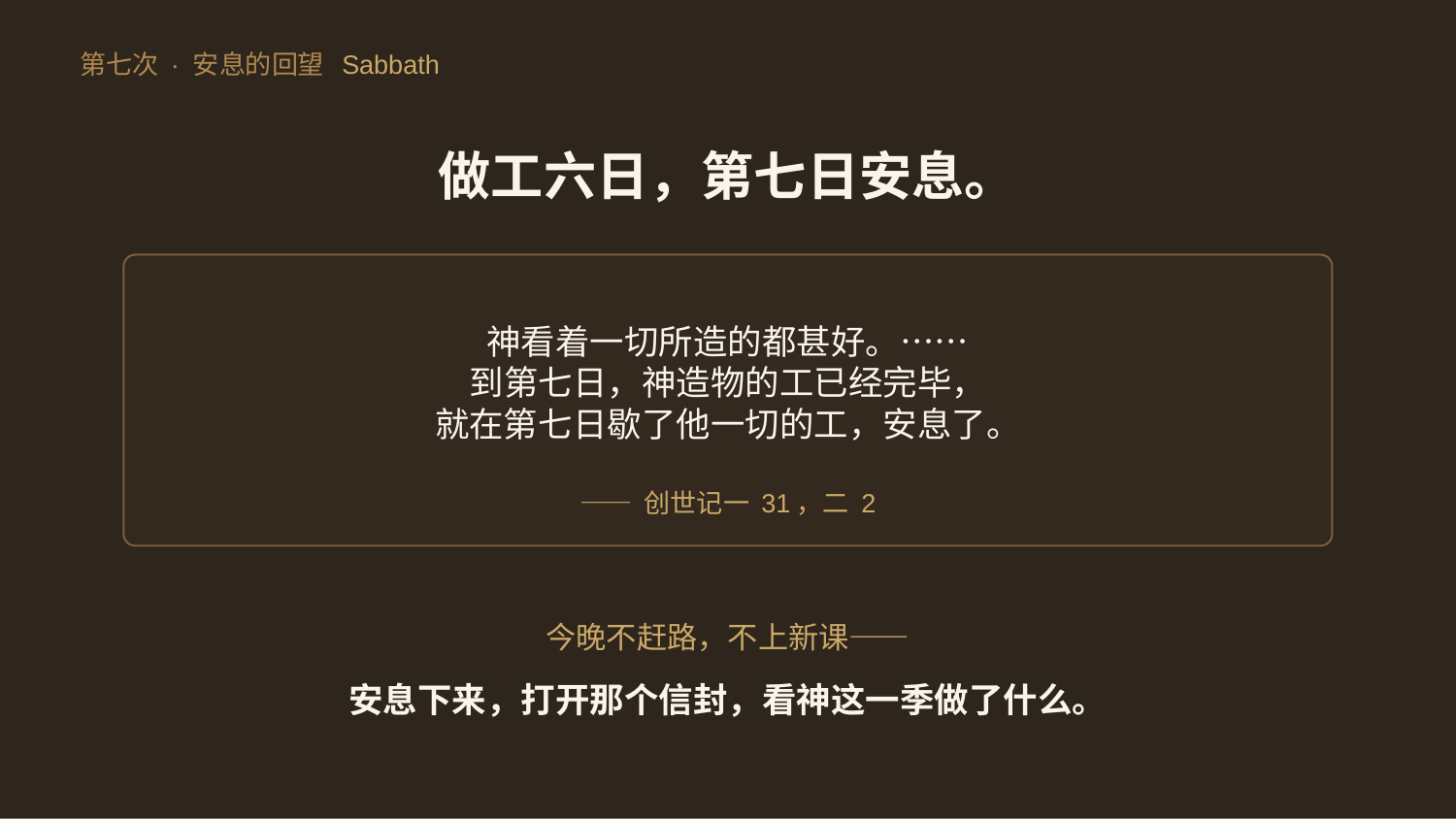

第七次 · 安息的回望  Sabbath
做工六日，第七日安息。

神看着一切所造的都甚好。……
到第七日，神造物的工已经完毕，
就在第七日歇了他一切的工，安息了。
—— 创世记一 31，二 2
今晚不赶路，不上新课——
安息下来，打开那个信封，看神这一季做了什么。